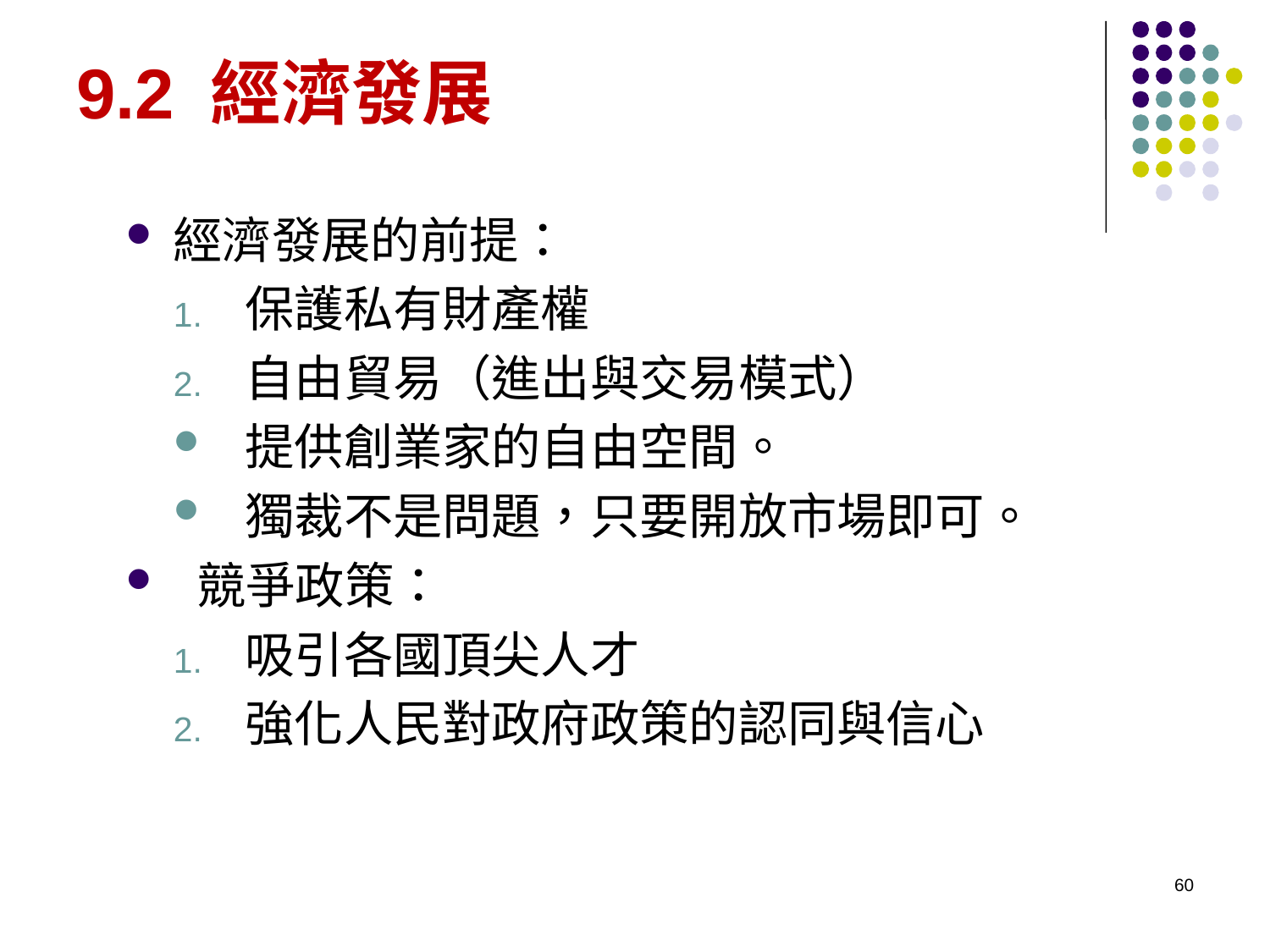

# 9.2 經濟發展
經濟發展的前提：
保護私有財產權
自由貿易（進出與交易模式）
提供創業家的自由空間。
獨裁不是問題，只要開放市場即可。
競爭政策：
吸引各國頂尖人才
強化人民對政府政策的認同與信心
60